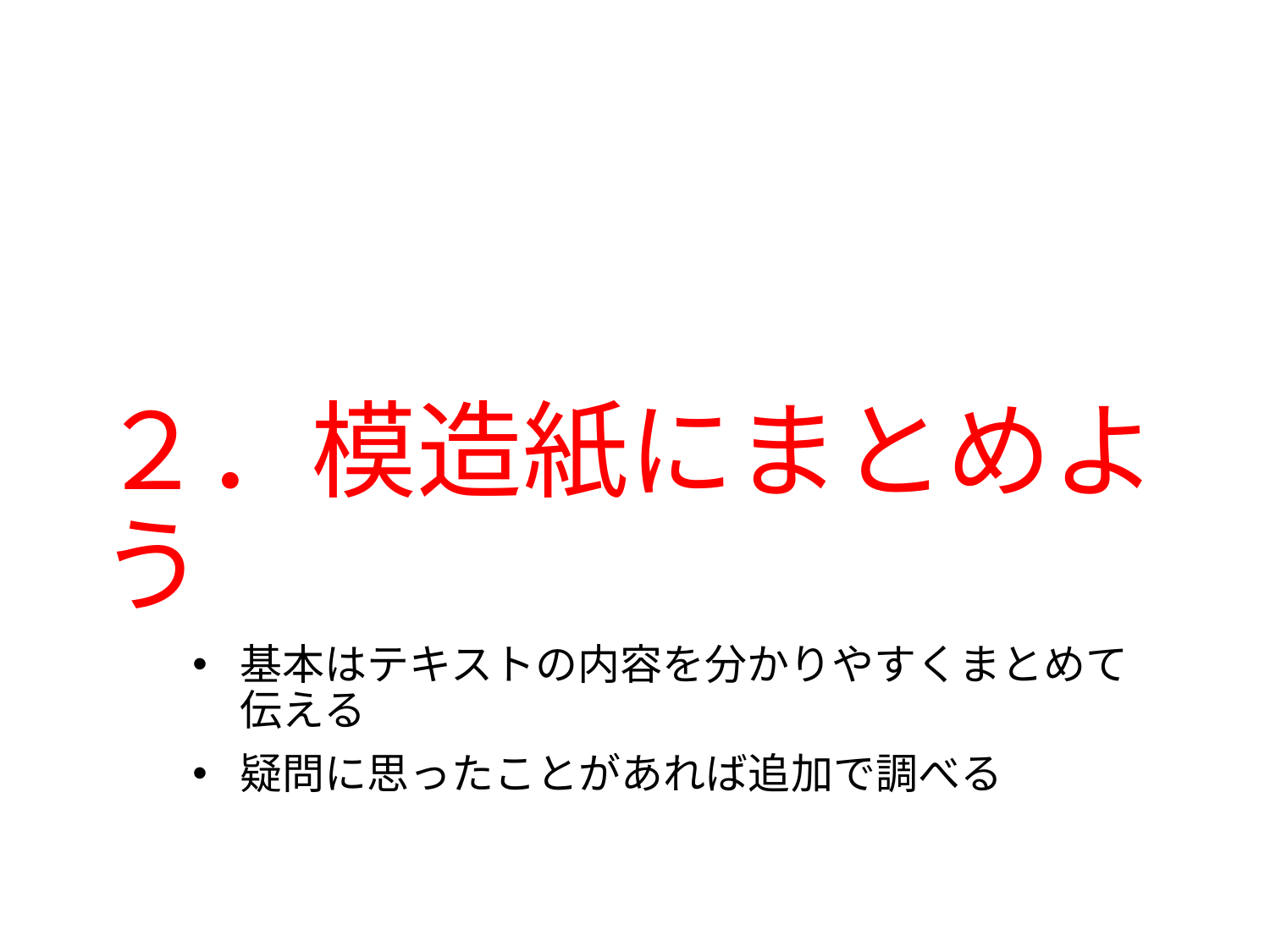

# ２．模造紙にまとめよう
基本はテキストの内容を分かりやすくまとめて伝える
疑問に思ったことがあれば追加で調べる